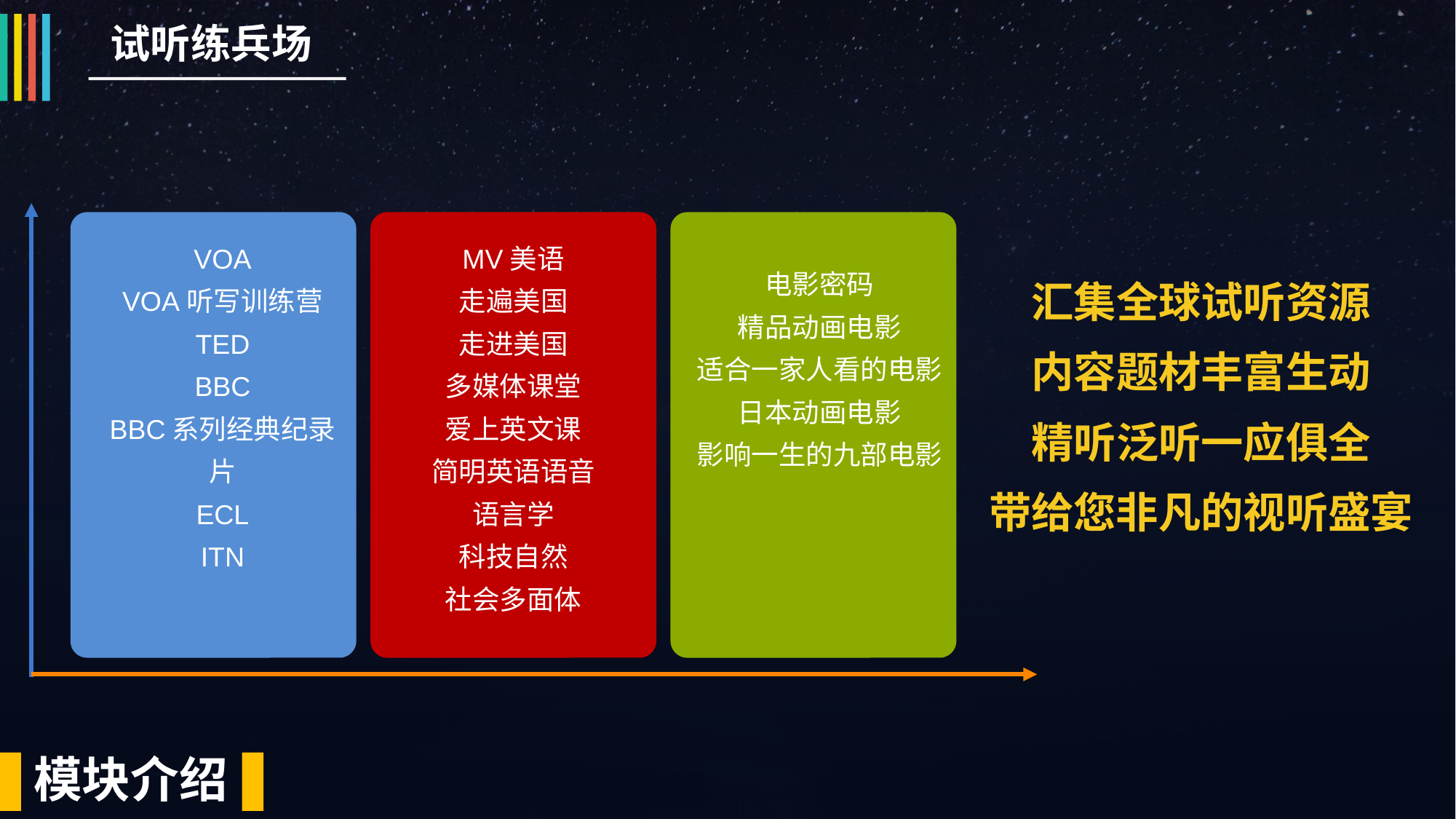

试听练兵场

MV美语
走遍美国
走进美国
多媒体课堂
爱上英文课
简明英语语音
语言学
科技自然
社会多面体

VOA
VOA听写训练营
TED
BBC
BBC系列经典纪录片
ECL
ITN

电影密码
精品动画电影
适合一家人看的电影
日本动画电影
影响一生的九部电影
汇集全球试听资源
内容题材丰富生动
精听泛听一应俱全
带给您非凡的视听盛宴
模块介绍